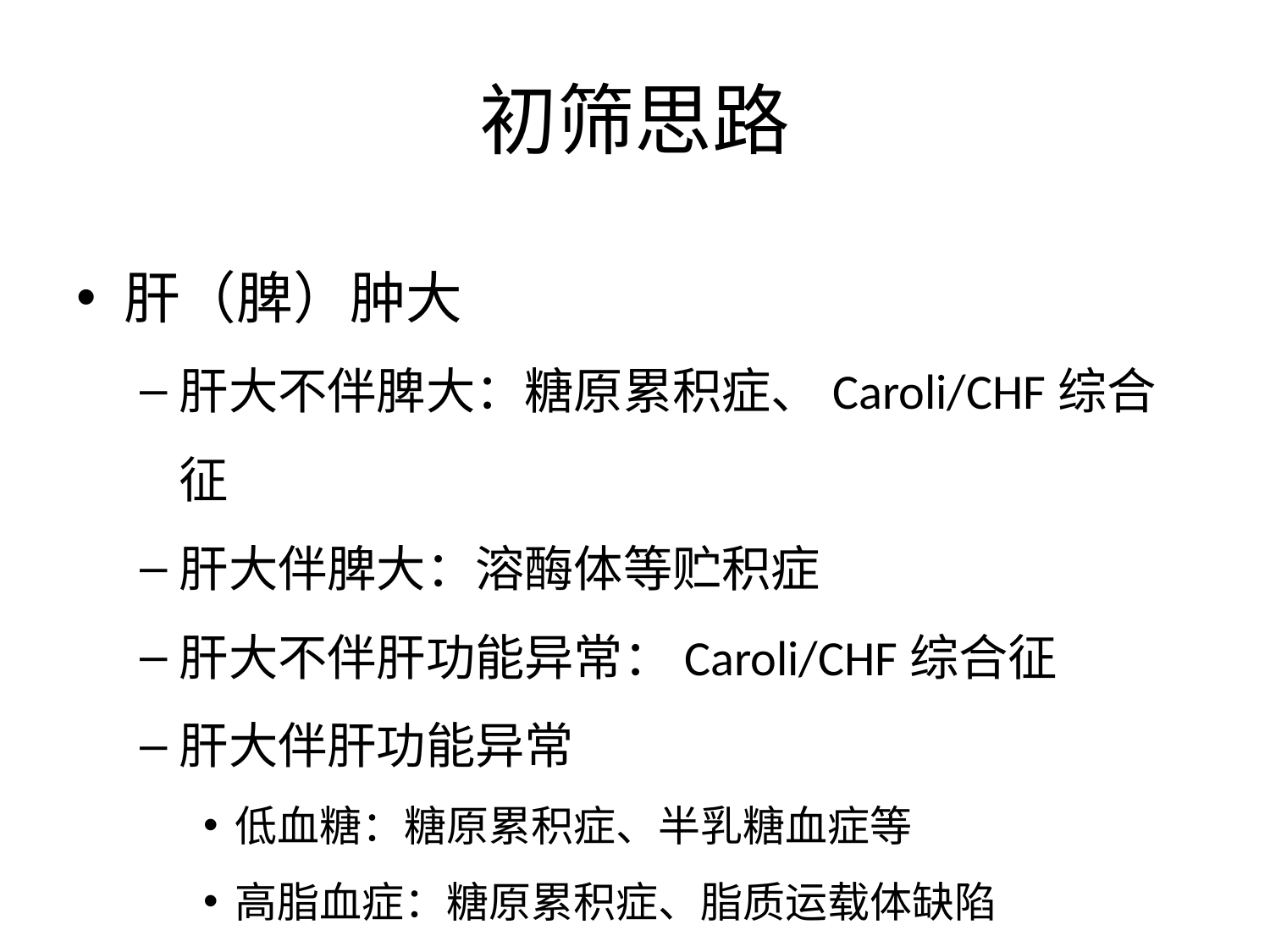

# 初筛思路
肝（脾）肿大
肝大不伴脾大：糖原累积症、Caroli/CHF综合征
肝大伴脾大：溶酶体等贮积症
肝大不伴肝功能异常：Caroli/CHF综合征
肝大伴肝功能异常
低血糖：糖原累积症、半乳糖血症等
高脂血症：糖原累积症、脂质运载体缺陷
高血氨：尿素循环障碍、希特林缺陷